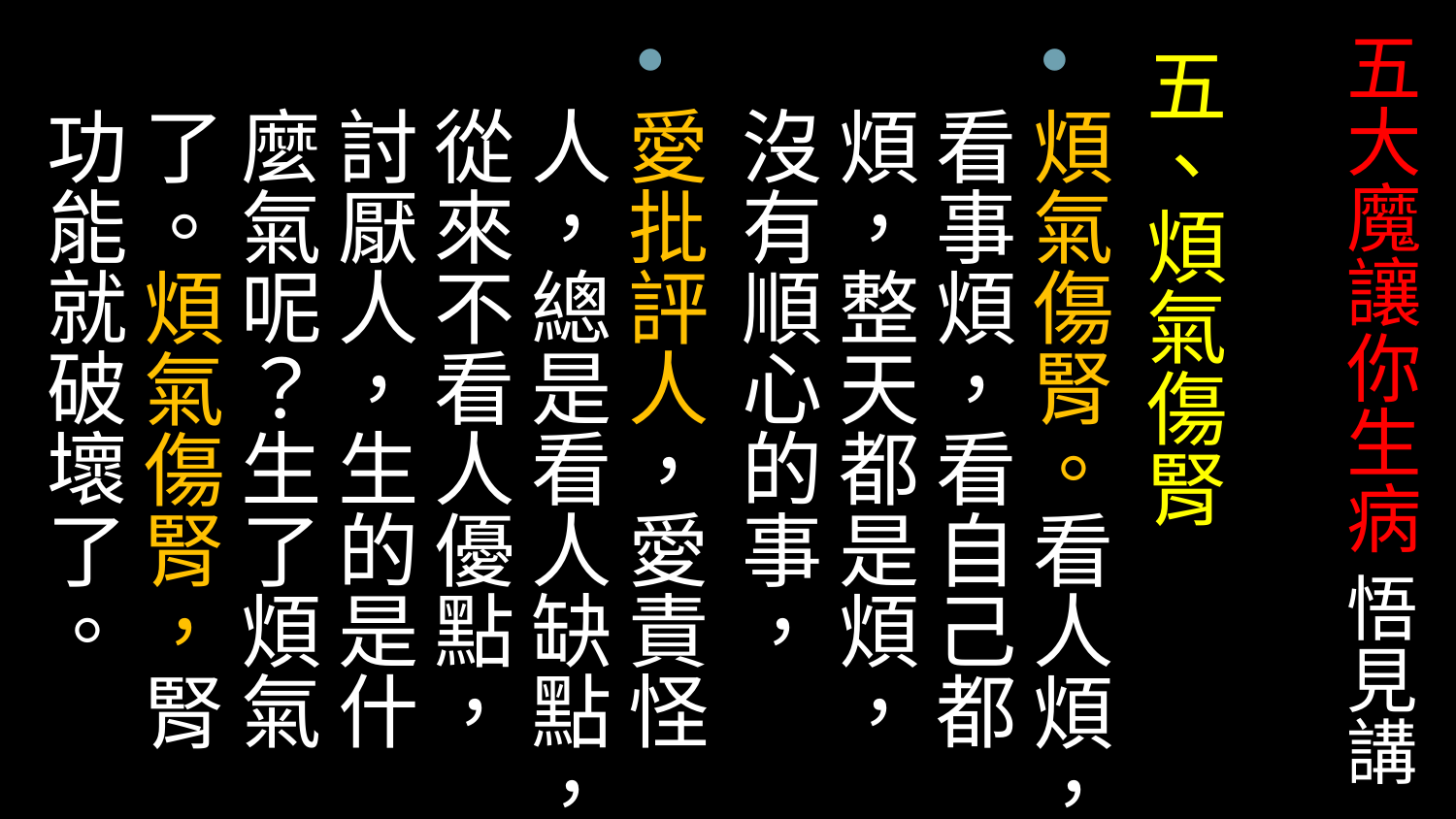

# 五大魔讓你生病 悟見講
五、煩氣傷腎
煩氣傷腎。看人煩，看事煩，看自己都煩，整天都是煩，沒有順心的事，
愛批評人，愛責怪人，總是看人缺點，從來不看人優點，討厭人，生的是什麼氣呢？生了煩氣了。煩氣傷腎，腎功能就破壞了。